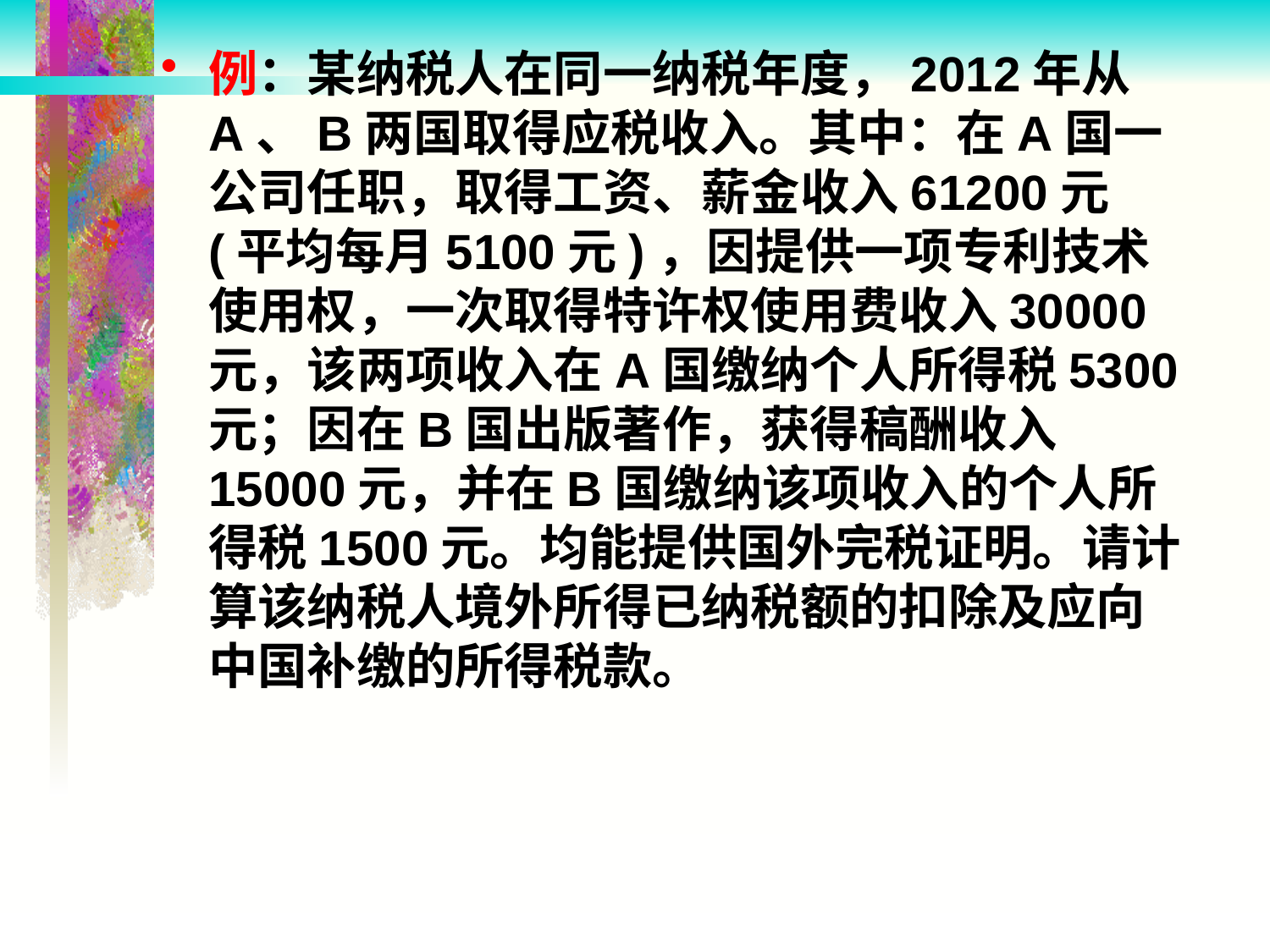

例：某纳税人在同一纳税年度，2012年从A、B两国取得应税收入。其中：在A国一公司任职，取得工资、薪金收入61200元(平均每月5100元)，因提供一项专利技术使用权，一次取得特许权使用费收入30000元，该两项收入在A国缴纳个人所得税5300元；因在B国出版著作，获得稿酬收入15000元，并在B国缴纳该项收入的个人所得税1500元。均能提供国外完税证明。请计算该纳税人境外所得已纳税额的扣除及应向中国补缴的所得税款。